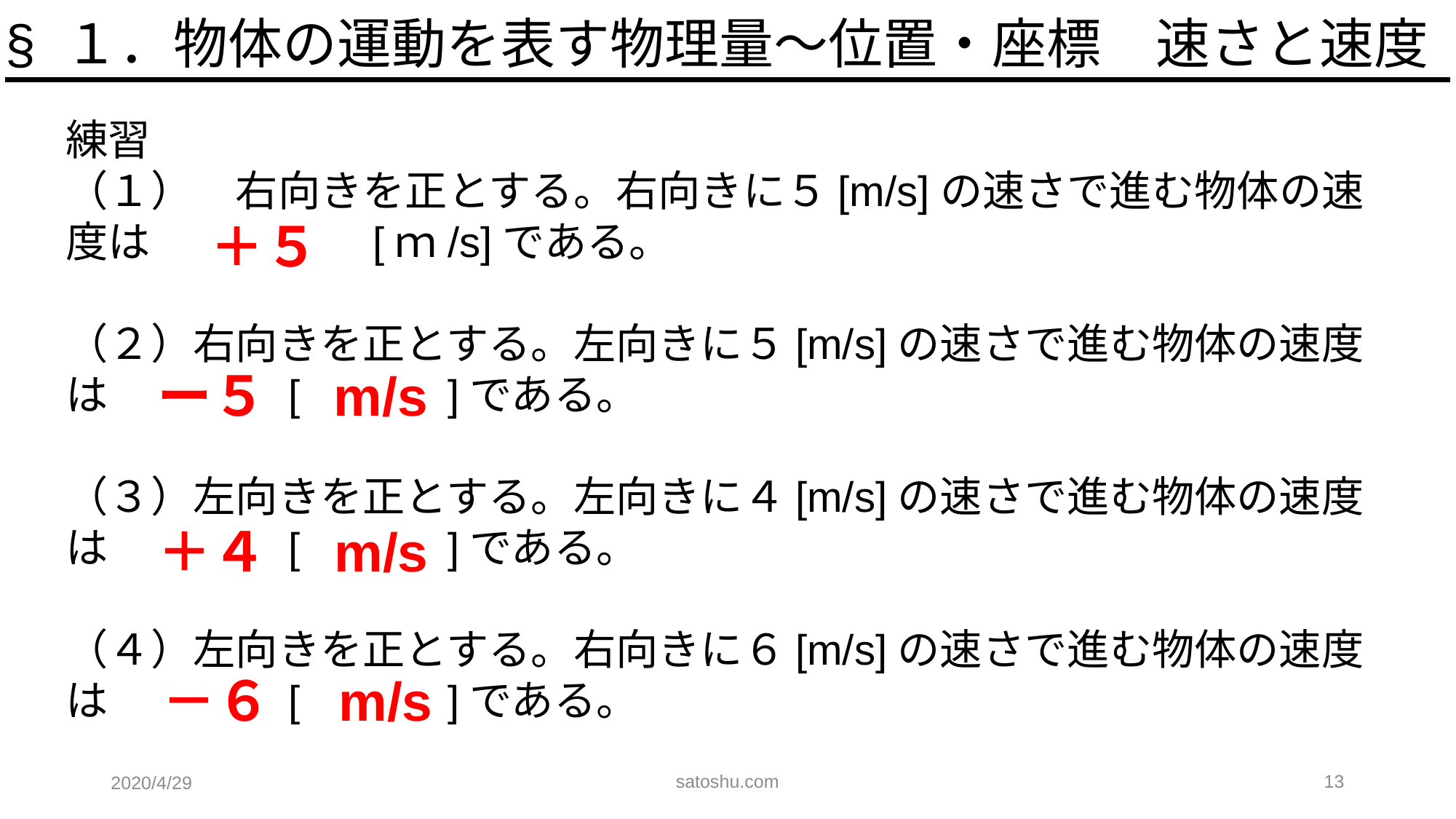

§ １．物体の運動を表す物理量～位置・座標　速さと速度
練習
（１）　右向きを正とする。右向きに５[m/s]の速さで進む物体の速度は　　　　　[ｍ/s]である。

（２）右向きを正とする。左向きに５[m/s]の速さで進む物体の速度は　　　　[　　　]である。

（３）左向きを正とする。左向きに４[m/s]の速さで進む物体の速度は　　　　[　　　]である。

（４）左向きを正とする。右向きに６[m/s]の速さで進む物体の速度は　　　　[　　　]である。
＋５
ー５　m/s
＋４　m/s
－６　m/s
satoshu.com
13
2020/4/29